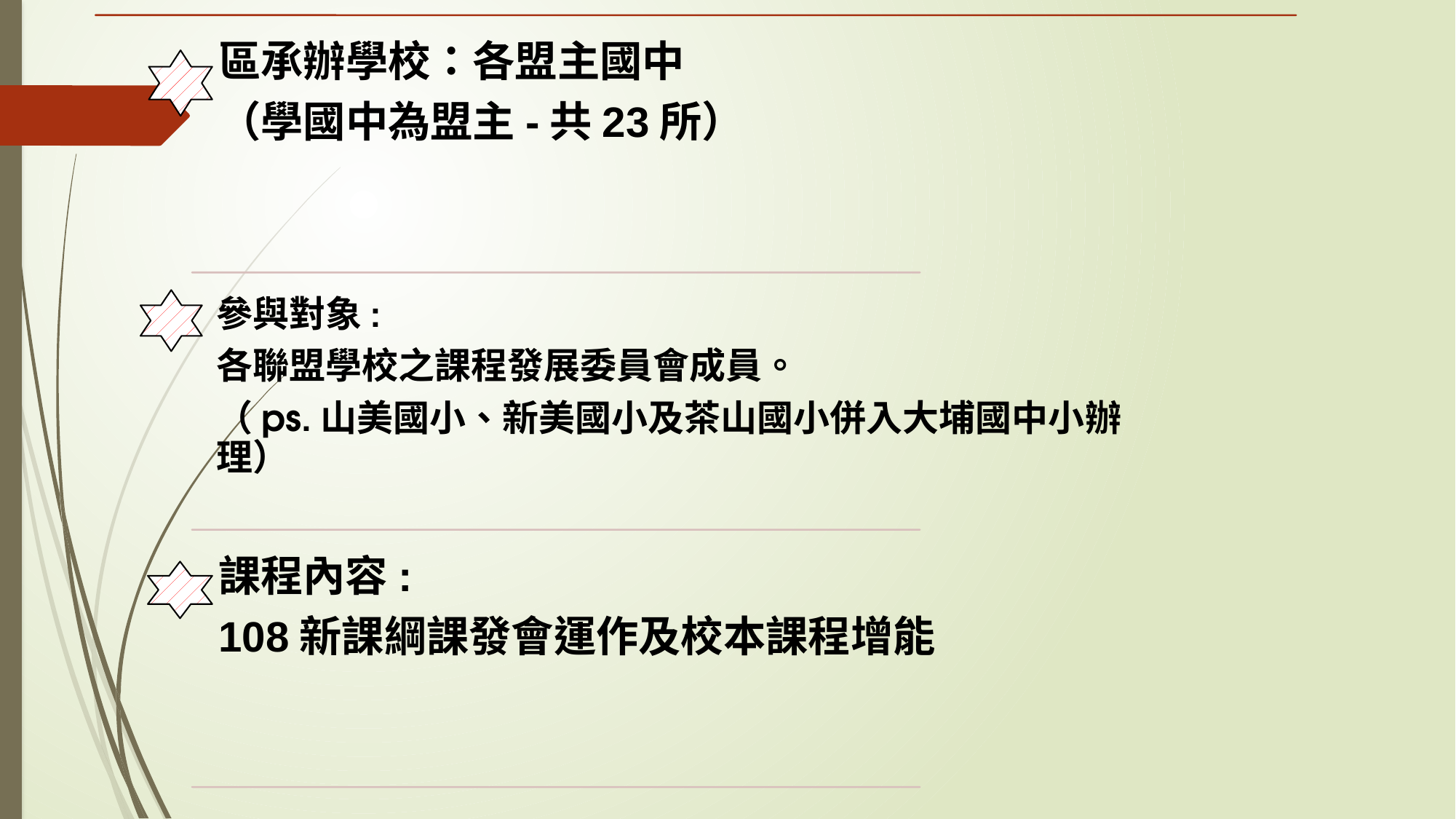

區承辦學校：各盟主國中
（學國中為盟主-共23所）
參與對象:
各聯盟學校之課程發展委員會成員。
（ps.山美國小、新美國小及茶山國小併入大埔國中小辦理）
課程內容:
108新課綱課發會運作及校本課程增能

#